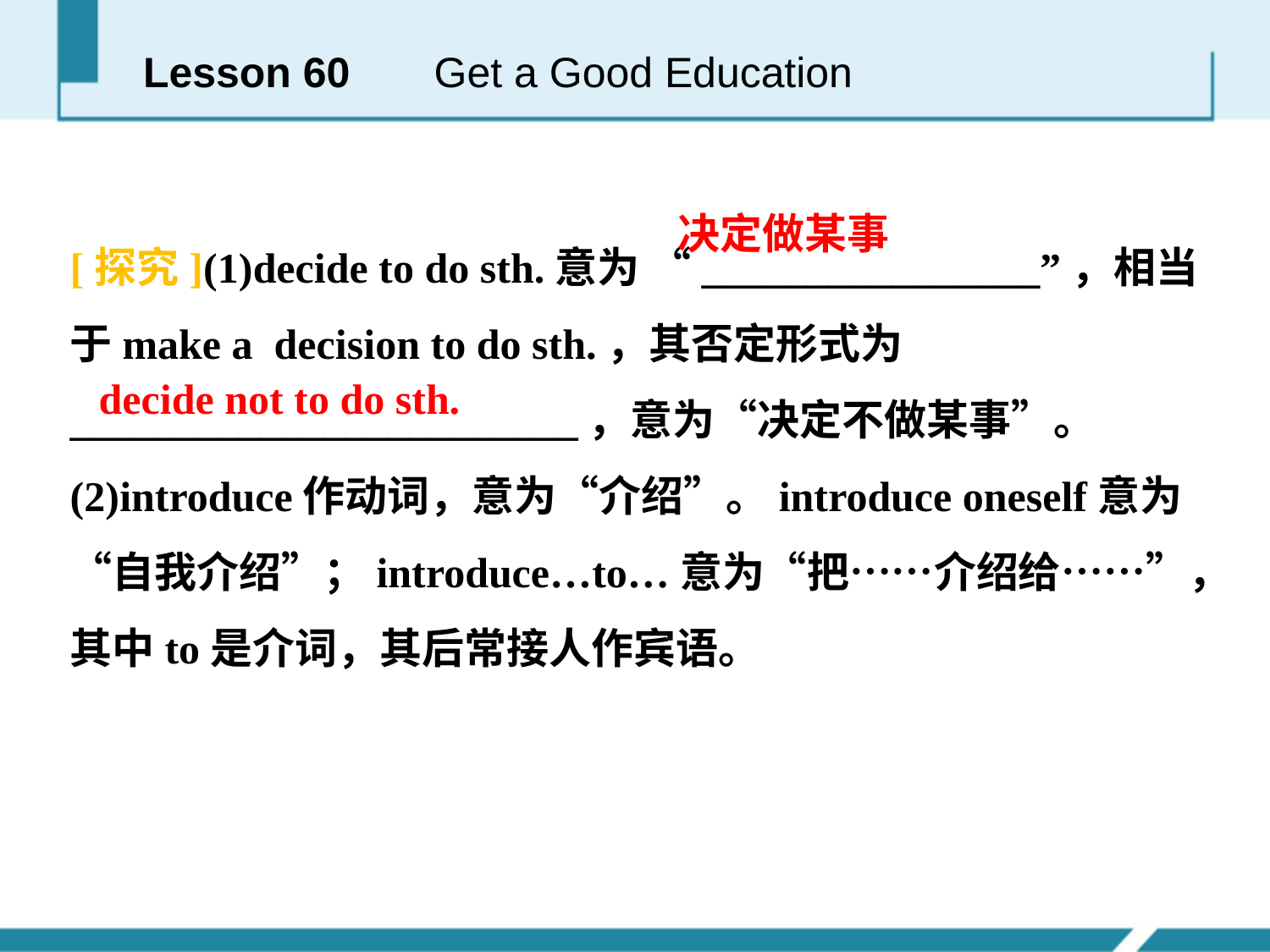

Lesson 60 　 Get a Good Education
决定做某事
[探究](1)decide to do sth.意为 “________________”，相当于make a  decision to do sth.，其否定形式为________________________，意为“决定不做某事”。
(2)introduce作动词，意为“介绍”。introduce oneself意为“自我介绍”；introduce…to…意为“把……介绍给……”，其中to是介词，其后常接人作宾语。
decide not to do sth.